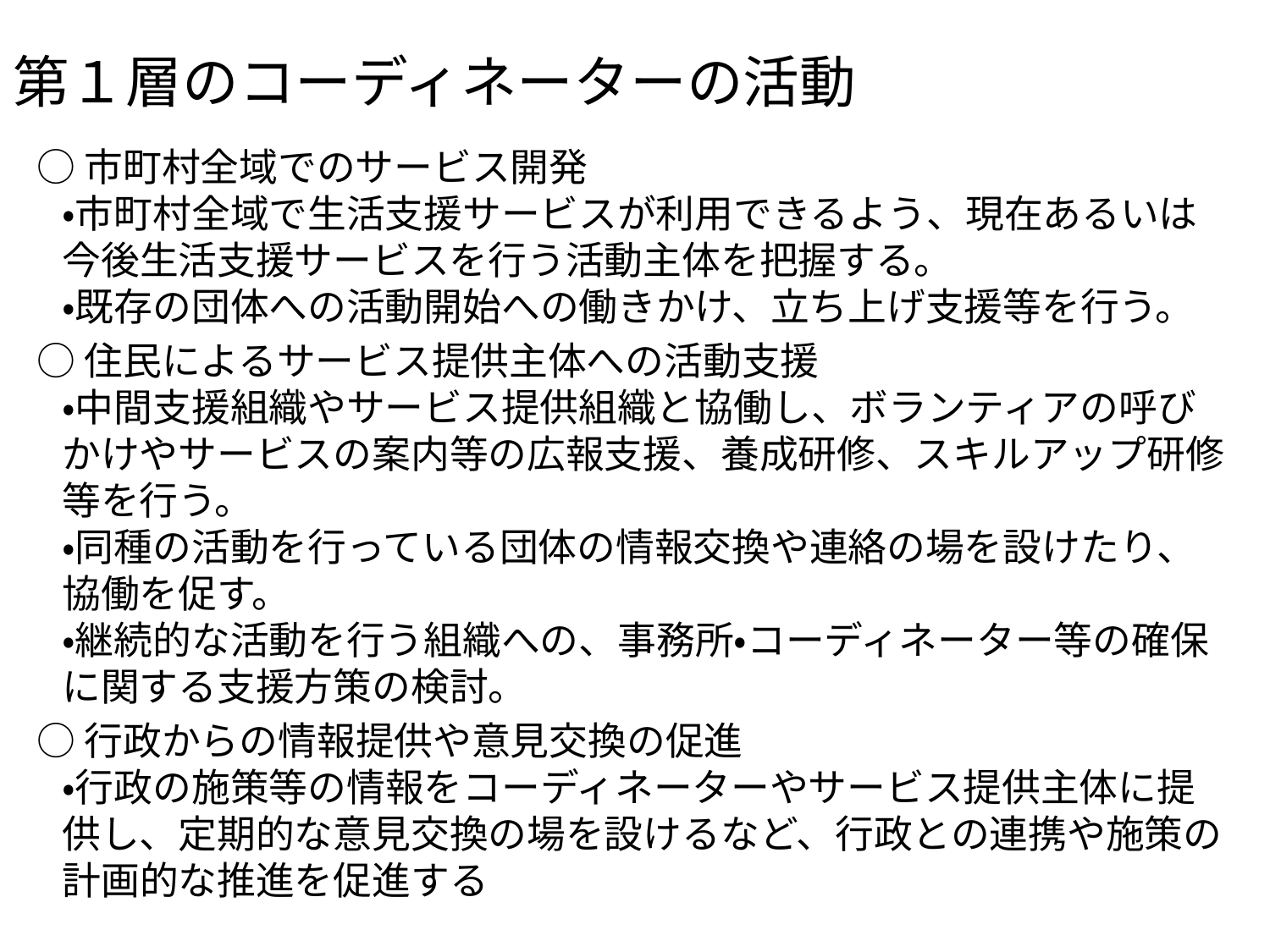

第１層のコーディネーターの活動
○市町村全域でのサービス開発
・市町村全域で生活支援サービスが利用できるよう、現在あるいは今後生活支援サービスを行う活動主体を把握する。
・既存の団体への活動開始への働きかけ、立ち上げ支援等を行う。
○住民によるサービス提供主体への活動支援
・中間支援組織やサービス提供組織と協働し、ボランティアの呼びかけやサービスの案内等の広報支援、養成研修、スキルアップ研修等を行う。
・同種の活動を行っている団体の情報交換や連絡の場を設けたり、協働を促す。
・継続的な活動を行う組織への、事務所・コーディネーター等の確保に関する支援方策の検討。
○行政からの情報提供や意見交換の促進
・行政の施策等の情報をコーディネーターやサービス提供主体に提供し、定期的な意見交換の場を設けるなど、行政との連携や施策の計画的な推進を促進する